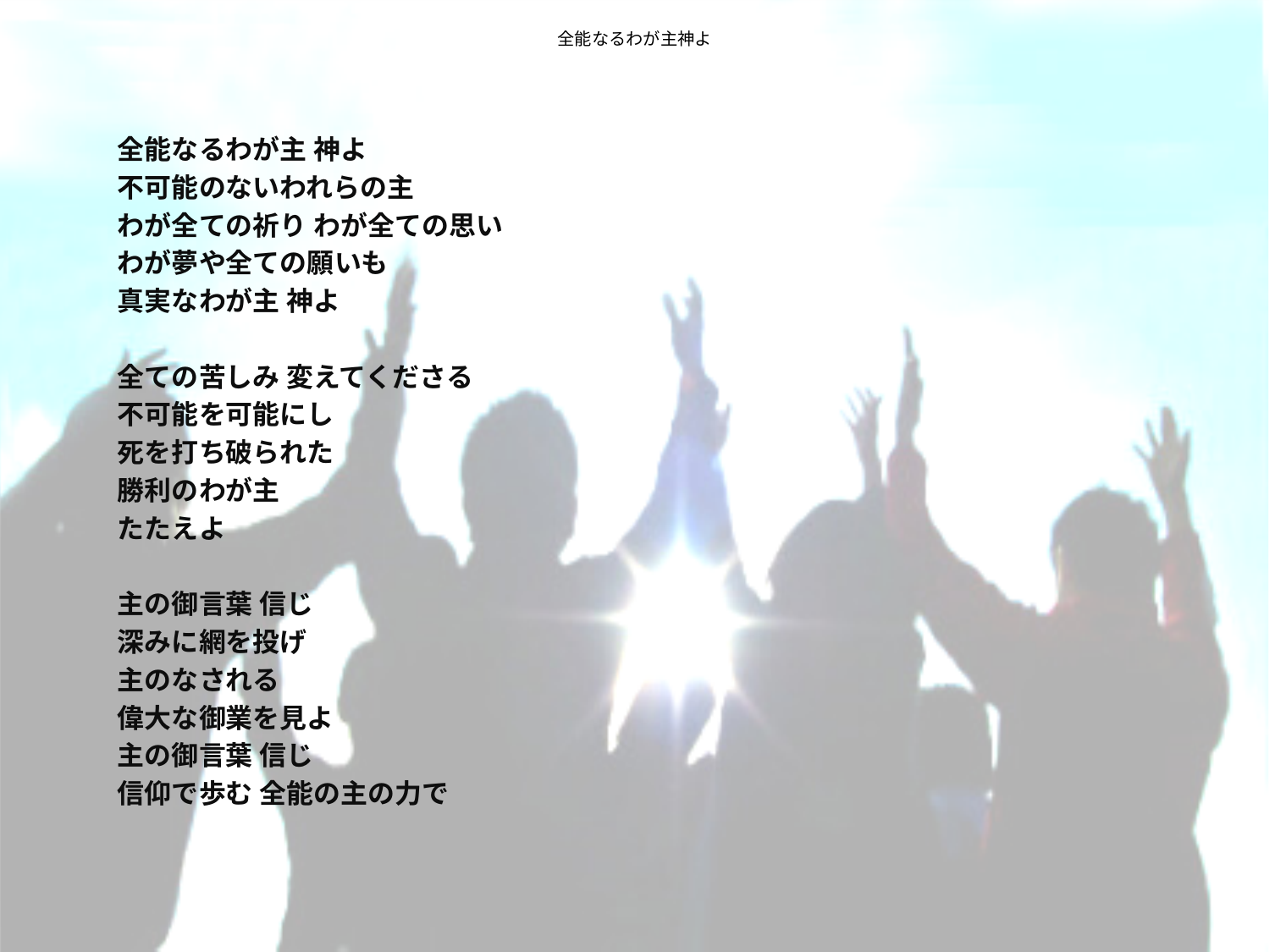

# 全能なるわが主神よ
全能なるわが主 神よ
不可能のないわれらの主
わが全ての祈り わが全ての思い
わが夢や全ての願いも
真実なわが主 神よ

全ての苦しみ 変えてくださる
不可能を可能にし
死を打ち破られた
勝利のわが主
たたえよ

主の御言葉 信じ
深みに網を投げ
主のなされる
偉大な御業を見よ
主の御言葉 信じ
信仰で歩む 全能の主の力で